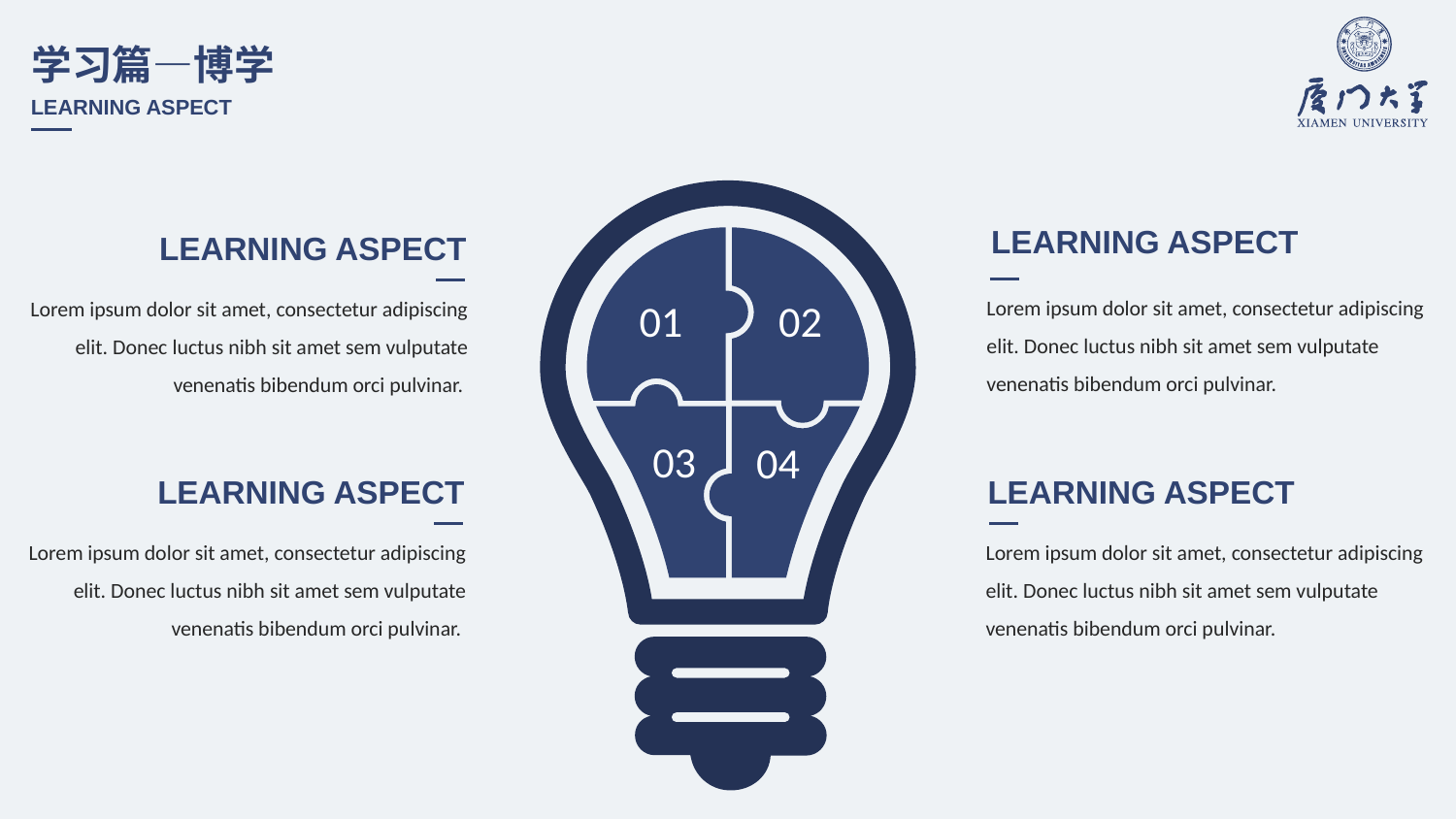

学习篇—博学
LEARNING ASPECT

LEARNING ASPECT
LEARNING ASPECT

Lorem ipsum dolor sit amet, consectetur adipiscing elit. Donec luctus nibh sit amet sem vulputate venenatis bibendum orci pulvinar.
Lorem ipsum dolor sit amet, consectetur adipiscing elit. Donec luctus nibh sit amet sem vulputate venenatis bibendum orci pulvinar.
01
02

03
04
LEARNING ASPECT
LEARNING ASPECT
Lorem ipsum dolor sit amet, consectetur adipiscing elit. Donec luctus nibh sit amet sem vulputate venenatis bibendum orci pulvinar.
Lorem ipsum dolor sit amet, consectetur adipiscing elit. Donec luctus nibh sit amet sem vulputate venenatis bibendum orci pulvinar.